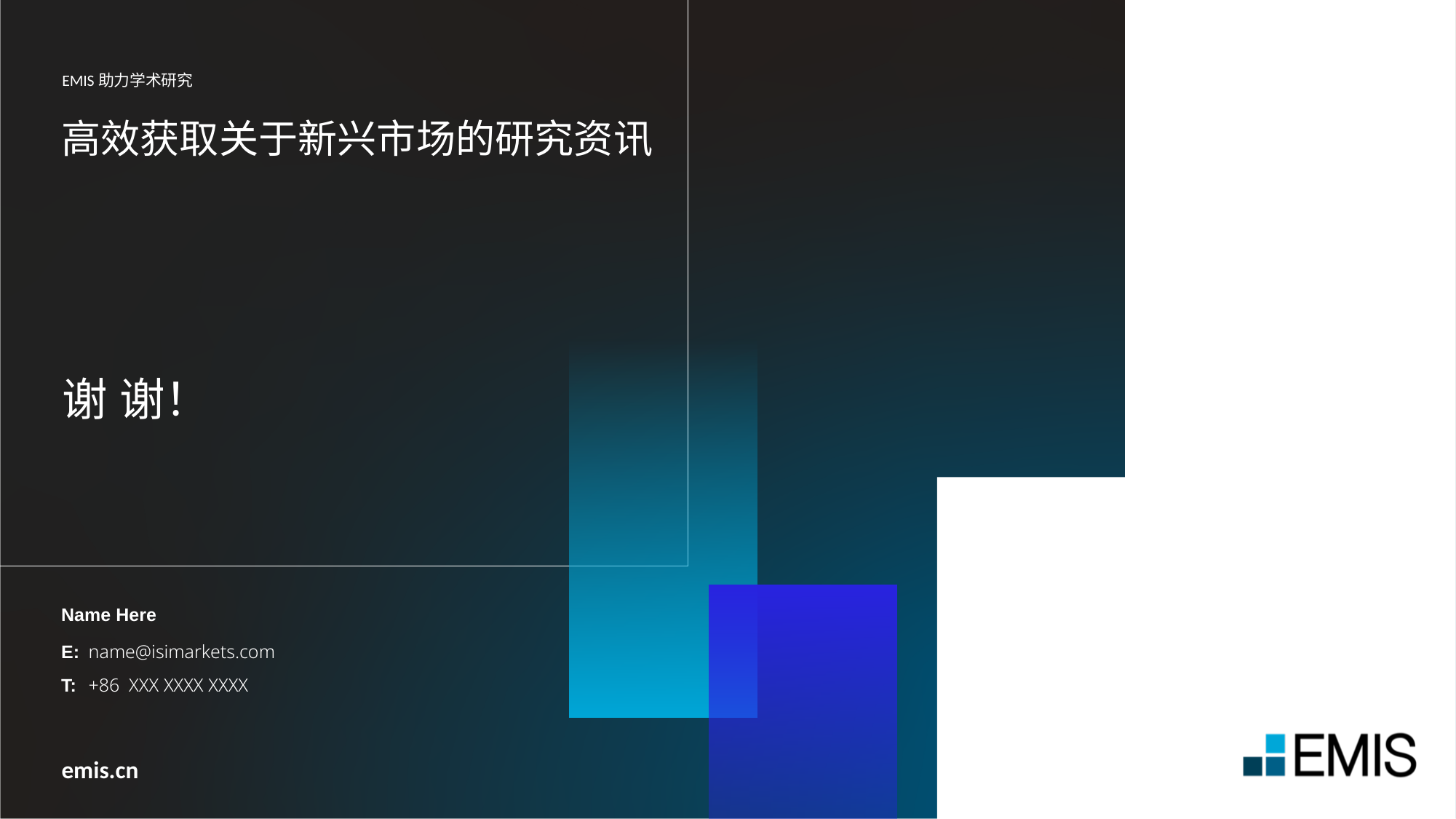

EMIS助力学术研究
高效获取关于新兴市场的研究资讯

# 谢 谢！

Name Here
E:
name@isimarkets.com
T:
+86  XXX XXXX XXXX